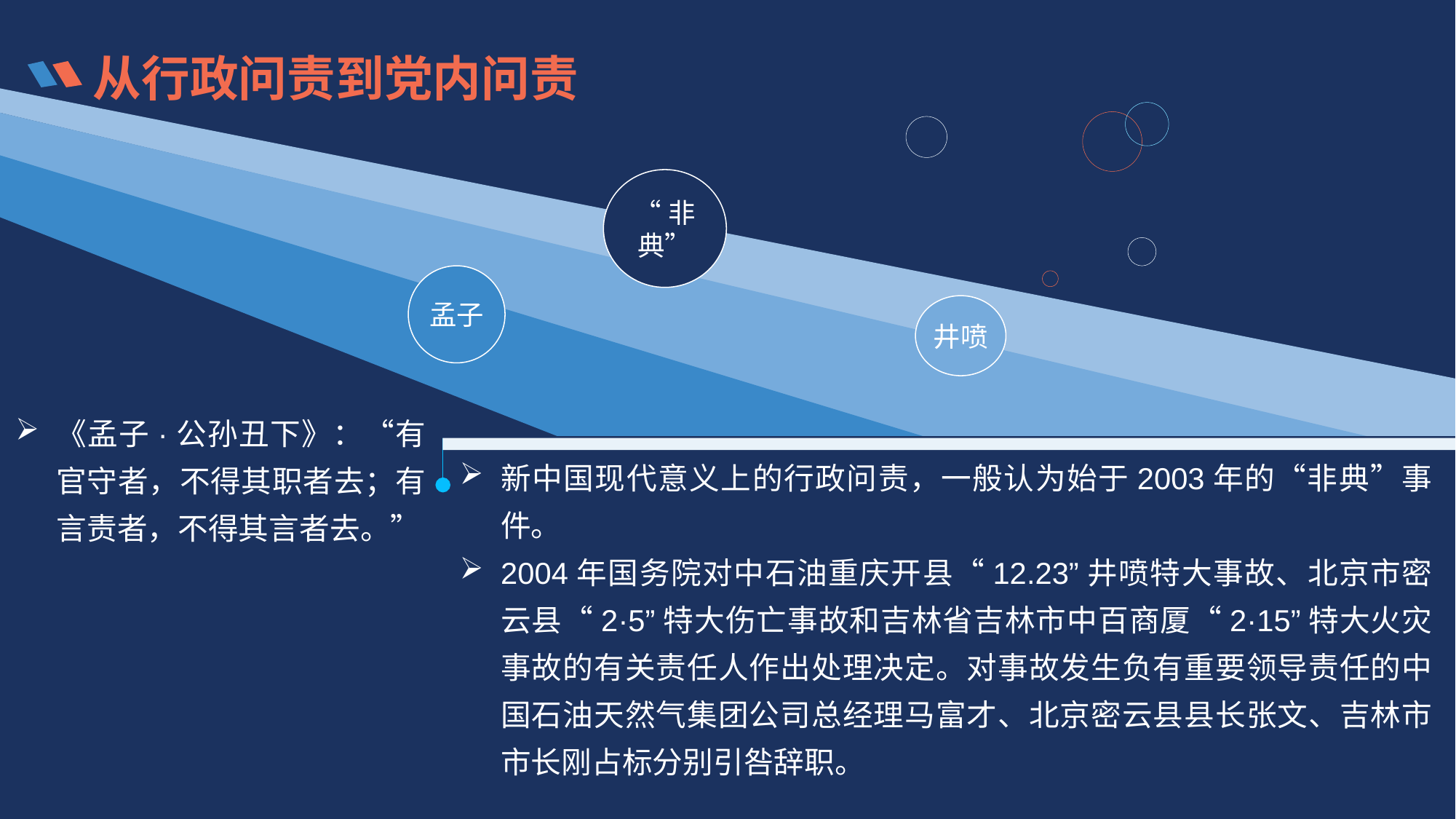

从行政问责到党内问责

“非典”

孟子

井喷
《孟子·公孙丑下》：“有官守者，不得其职者去；有言责者，不得其言者去。”

新中国现代意义上的行政问责，一般认为始于2003年的“非典”事件。
2004年国务院对中石油重庆开县“12.23”井喷特大事故、北京市密云县“2·5”特大伤亡事故和吉林省吉林市中百商厦“2·15”特大火灾事故的有关责任人作出处理决定。对事故发生负有重要领导责任的中国石油天然气集团公司总经理马富才、北京密云县县长张文、吉林市市长刚占标分别引咎辞职。